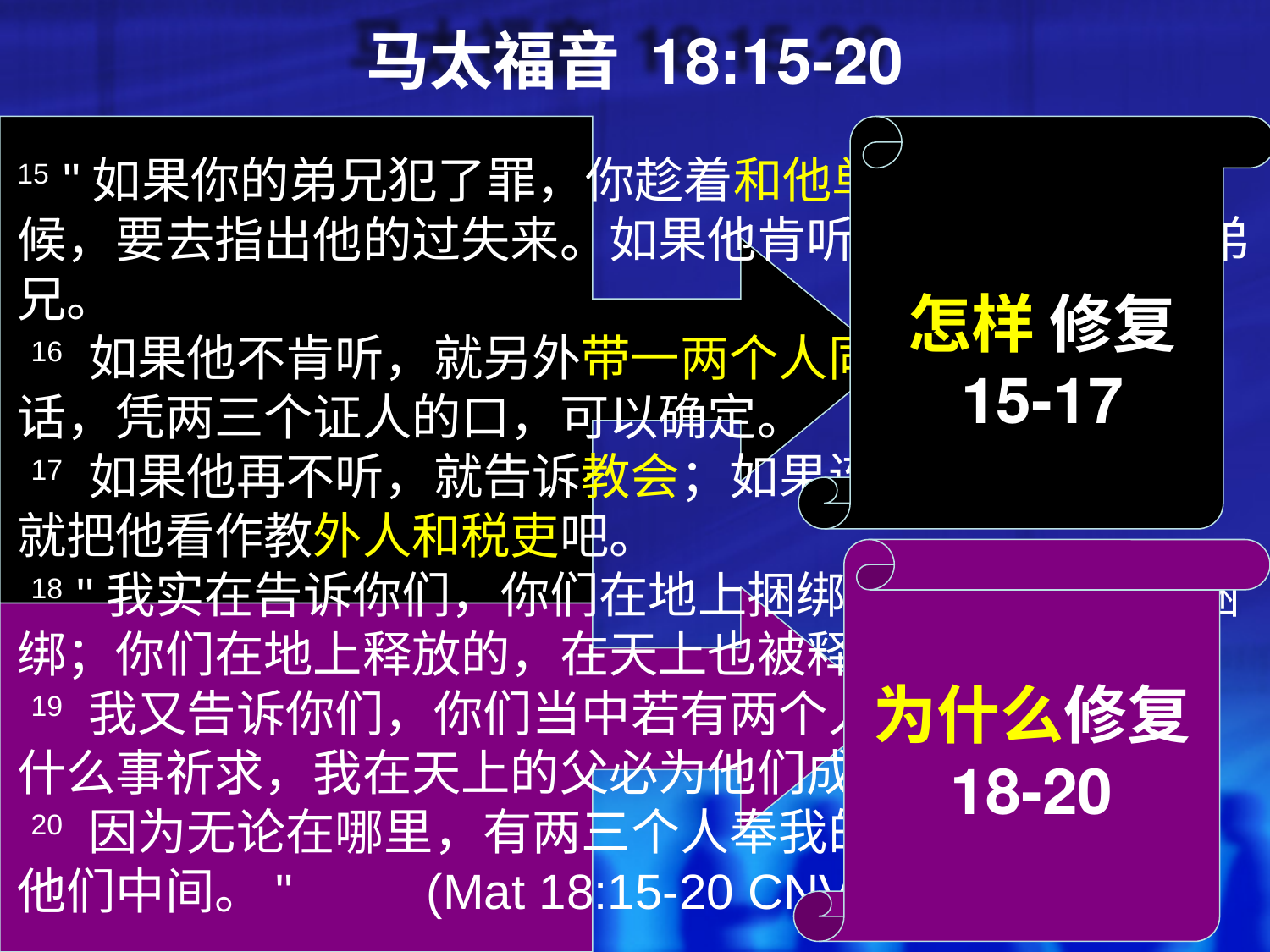

# 马太福音 18:15-20

15 "如果你的弟兄犯了罪，你趁着和他单独在一起的时候，要去指出他的过失来。如果他肯听，你就得着你的弟兄。
 16 如果他不肯听，就另外带一两个人同去，好使一切话，凭两三个证人的口，可以确定。
 17 如果他再不听，就告诉教会；如果连教会他也不听，就把他看作教外人和税吏吧。
 18 "我实在告诉你们，你们在地上捆绑的，在天上也被捆绑；你们在地上释放的，在天上也被释放。
 19 我又告诉你们，你们当中若有两个人，在地上同心为什么事祈求，我在天上的父必为他们成全。
 20 因为无论在哪里，有两三个人奉我的名聚会，我就在他们中间。"　　 (Mat 18:15-20 CNVS).

怎样 修复
15-17

为什么修复
18-20